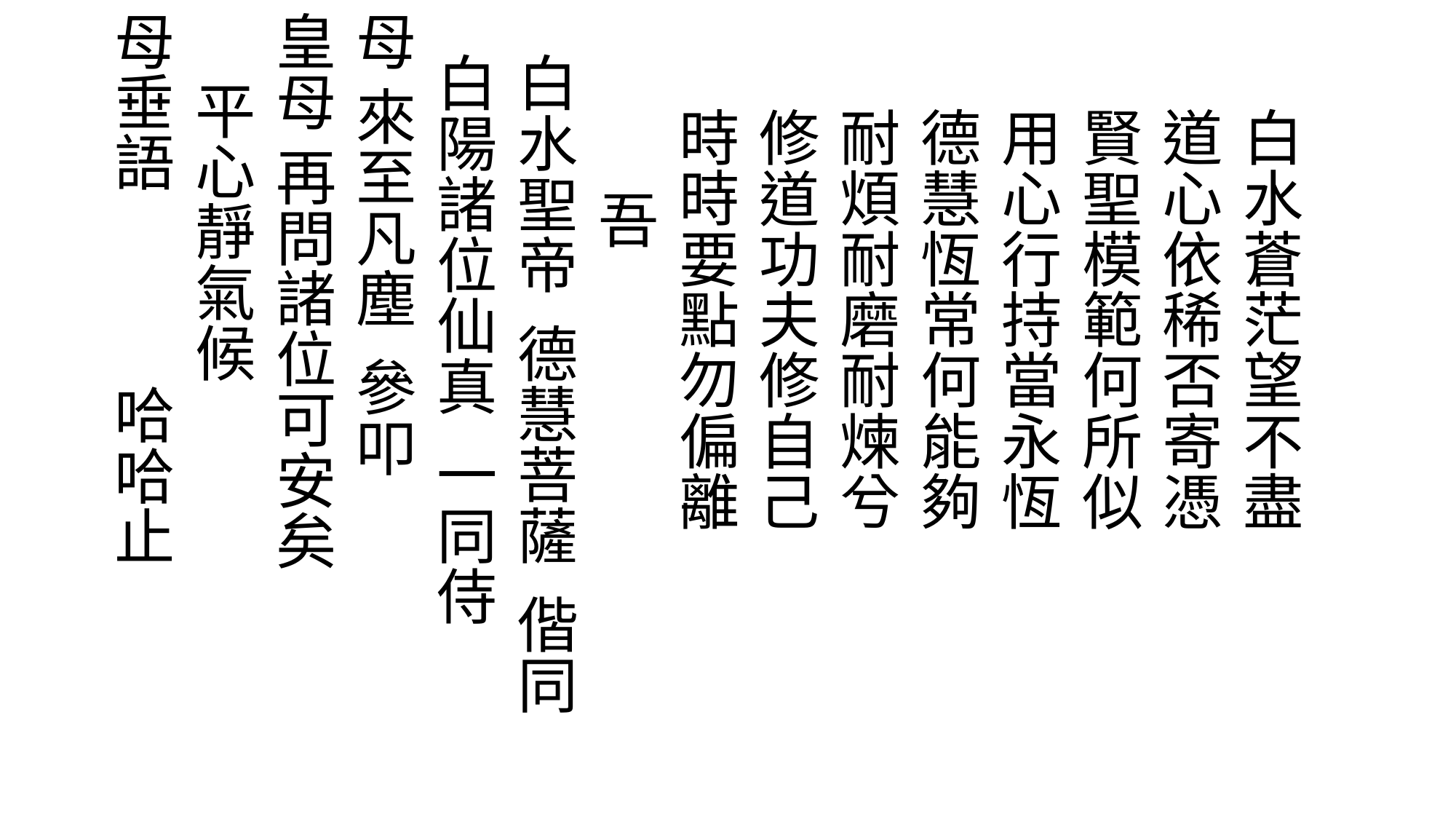

白水蒼茫望不盡
      道心依稀否寄憑
      賢聖模範何所似
      用心行持當永恆
      德慧恆常何能夠
      耐煩耐磨耐煉兮
      修道功夫修自己
      時時要點勿偏離
            吾
  白水聖帝  德慧菩薩  偕同
  白陽諸位仙真  一同侍
母 來至凡塵  參叩
皇母 再問諸位可安矣
    平心靜氣候
母垂語              哈哈止